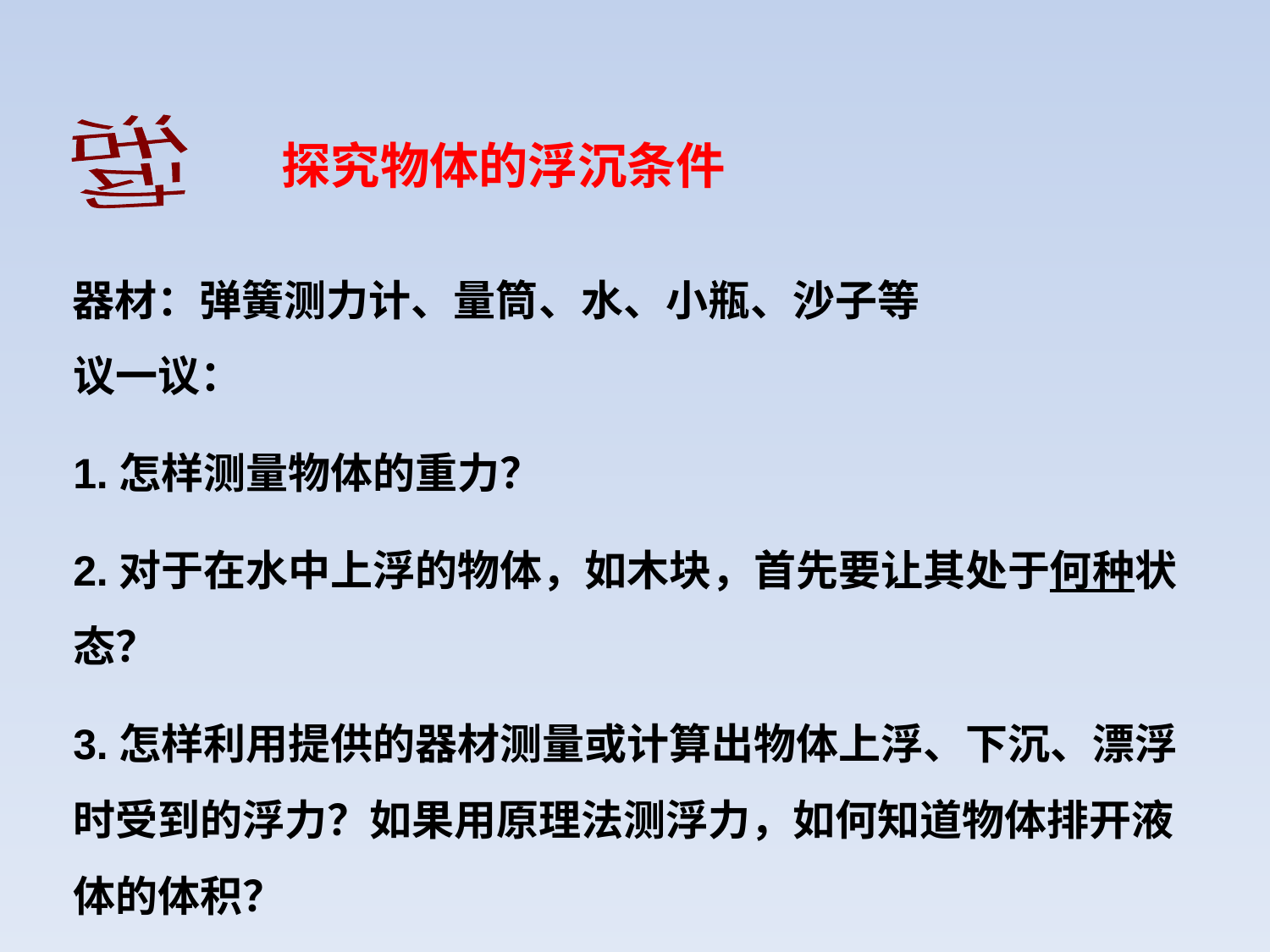

活动
探究物体的浮沉条件
器材：弹簧测力计、量筒、水、小瓶、沙子等
议一议：
1.怎样测量物体的重力？
2.对于在水中上浮的物体，如木块，首先要让其处于何种状态？
3.怎样利用提供的器材测量或计算出物体上浮、下沉、漂浮时受到的浮力？如果用原理法测浮力，如何知道物体排开液体的体积？